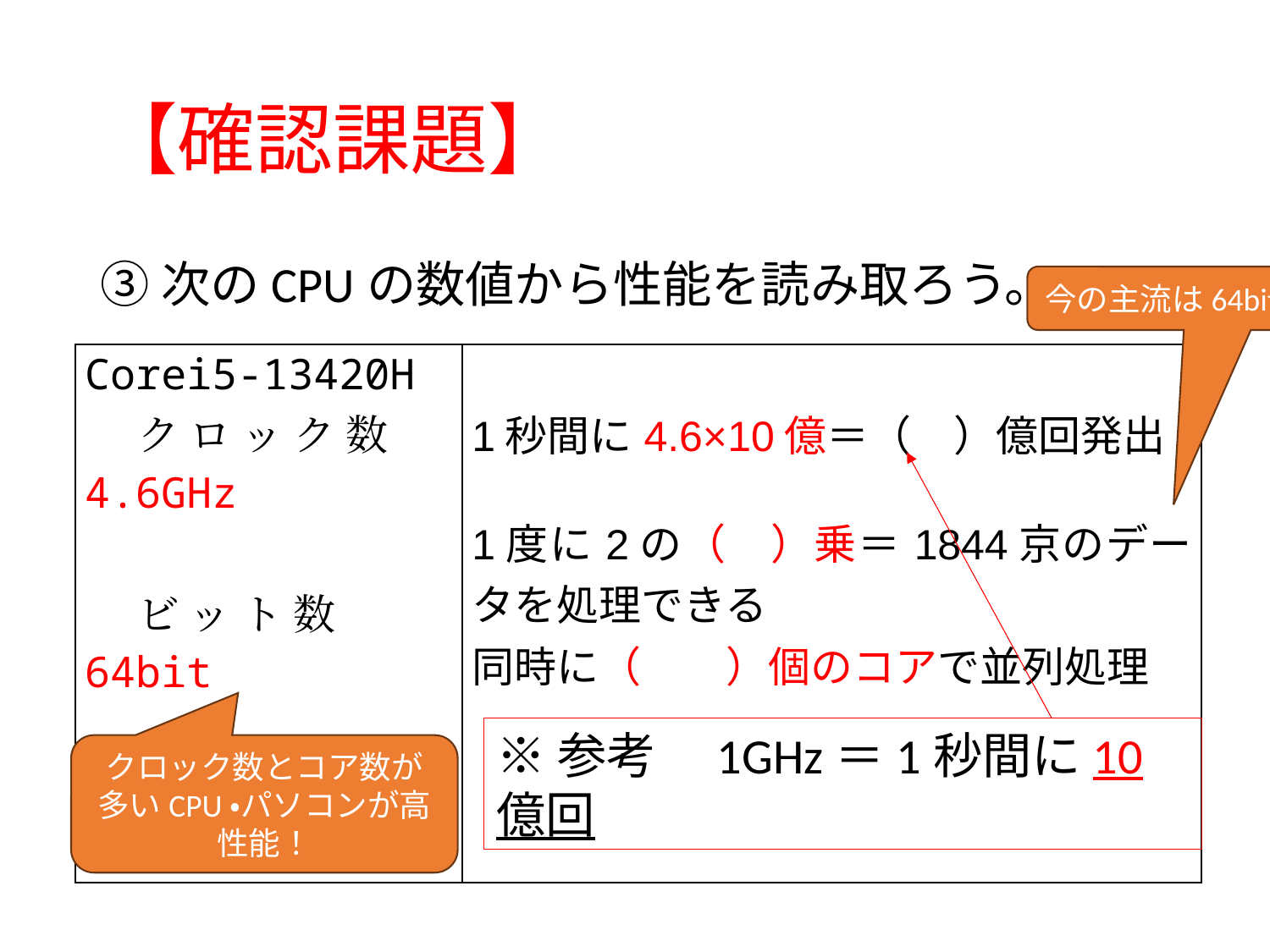

# 【確認課題】
③次のCPUの数値から性能を読み取ろう。
今の主流は64bit
| Corei5-13420H 　クロック数　4.6GHz 　 　ビット数　　64bit 　 　コア数　　　8コア | 1秒間に4.6×10億＝（　）億回発出 1度に2の（　）乗＝1844京のデータを処理できる 同時に（　　）個のコアで並列処理 |
| --- | --- |
※参考　1GHz＝1秒間に10億回
クロック数とコア数が多いCPU・パソコンが高性能！